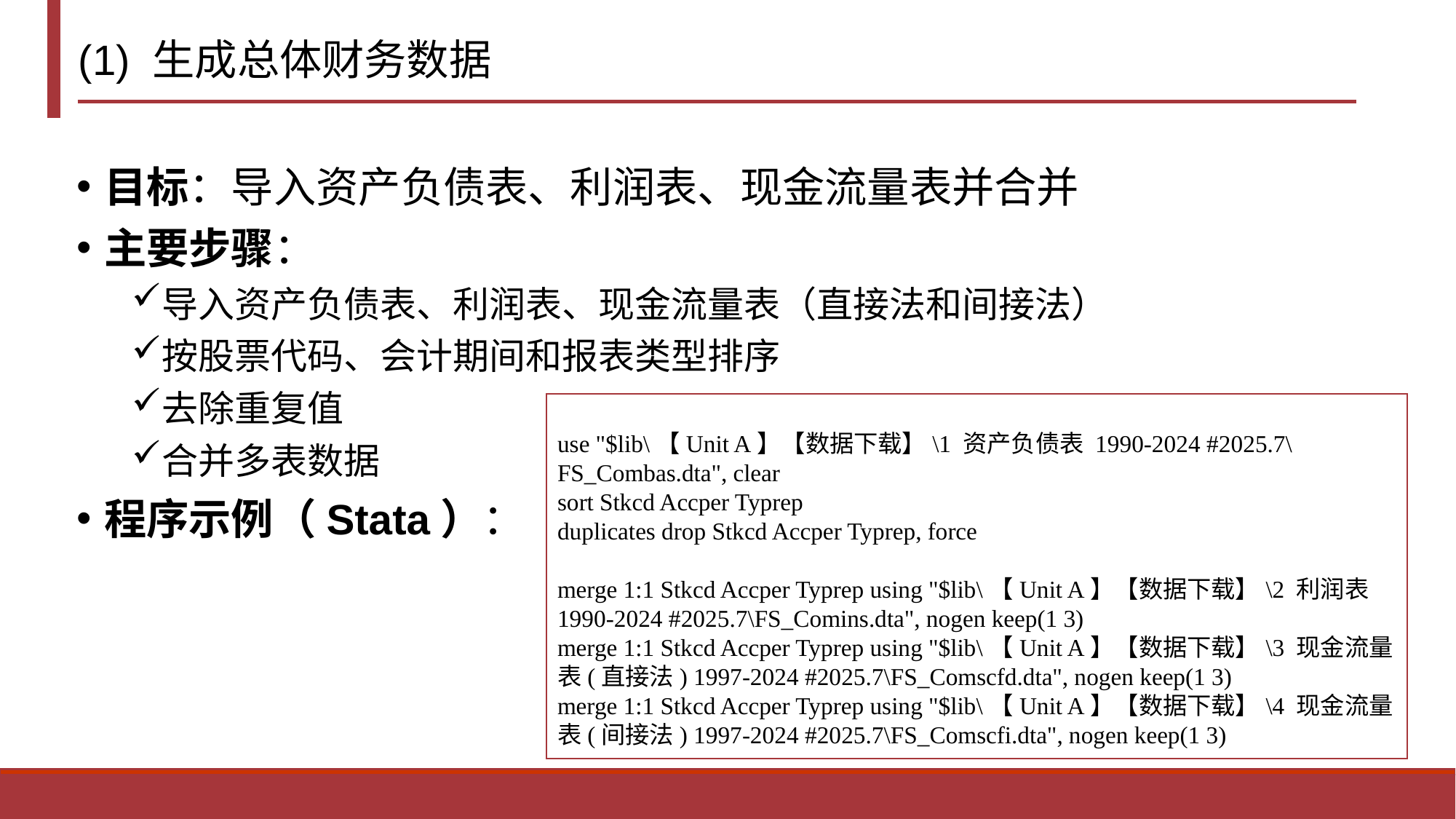

# (1) 生成总体财务数据
目标：导入资产负债表、利润表、现金流量表并合并
主要步骤：
导入资产负债表、利润表、现金流量表（直接法和间接法）
按股票代码、会计期间和报表类型排序
去除重复值
合并多表数据
程序示例（Stata）：

use "$lib\【Unit A】【数据下载】\1 资产负债表 1990-2024 #2025.7\FS_Combas.dta", clear
sort Stkcd Accper Typrep
duplicates drop Stkcd Accper Typrep, force

merge 1:1 Stkcd Accper Typrep using "$lib\【Unit A】【数据下载】\2 利润表1990-2024 #2025.7\FS_Comins.dta", nogen keep(1 3)
merge 1:1 Stkcd Accper Typrep using "$lib\【Unit A】【数据下载】\3 现金流量表(直接法) 1997-2024 #2025.7\FS_Comscfd.dta", nogen keep(1 3)
merge 1:1 Stkcd Accper Typrep using "$lib\【Unit A】【数据下载】\4 现金流量表(间接法) 1997-2024 #2025.7\FS_Comscfi.dta", nogen keep(1 3)